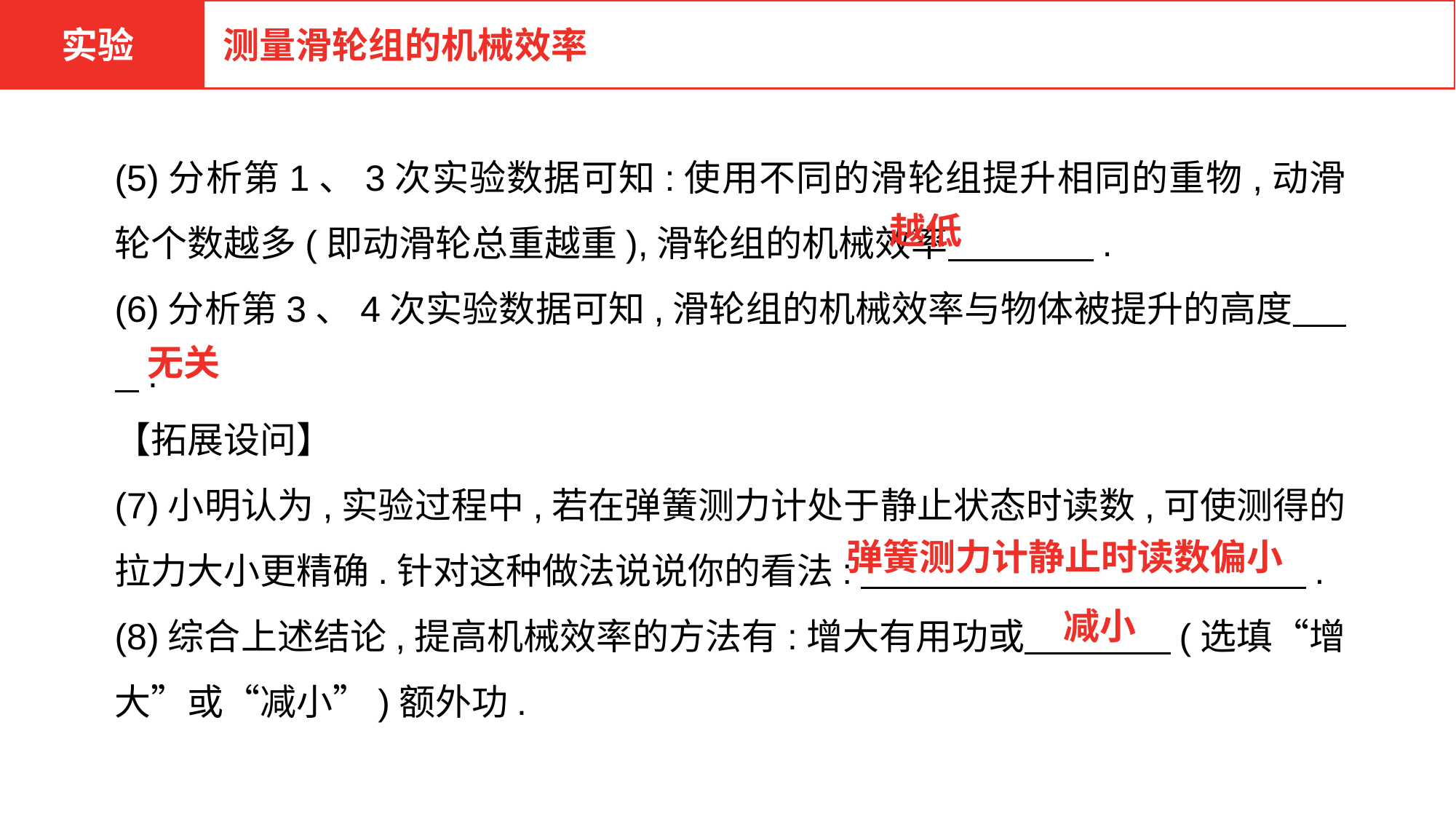

实验
测量滑轮组的机械效率
(5)分析第1、3次实验数据可知:使用不同的滑轮组提升相同的重物,动滑轮个数越多(即动滑轮总重越重),滑轮组的机械效率　　　　.
(6)分析第3、4次实验数据可知,滑轮组的机械效率与物体被提升的高度　      .
【拓展设问】
(7)小明认为,实验过程中,若在弹簧测力计处于静止状态时读数,可使测得的拉力大小更精确.针对这种做法说说你的看法:　 　　　　　　　　　　　.
(8)综合上述结论,提高机械效率的方法有:增大有用功或　　　　(选填“增大”或“减小”)额外功.
越低
无关
弹簧测力计静止时读数偏小
减小